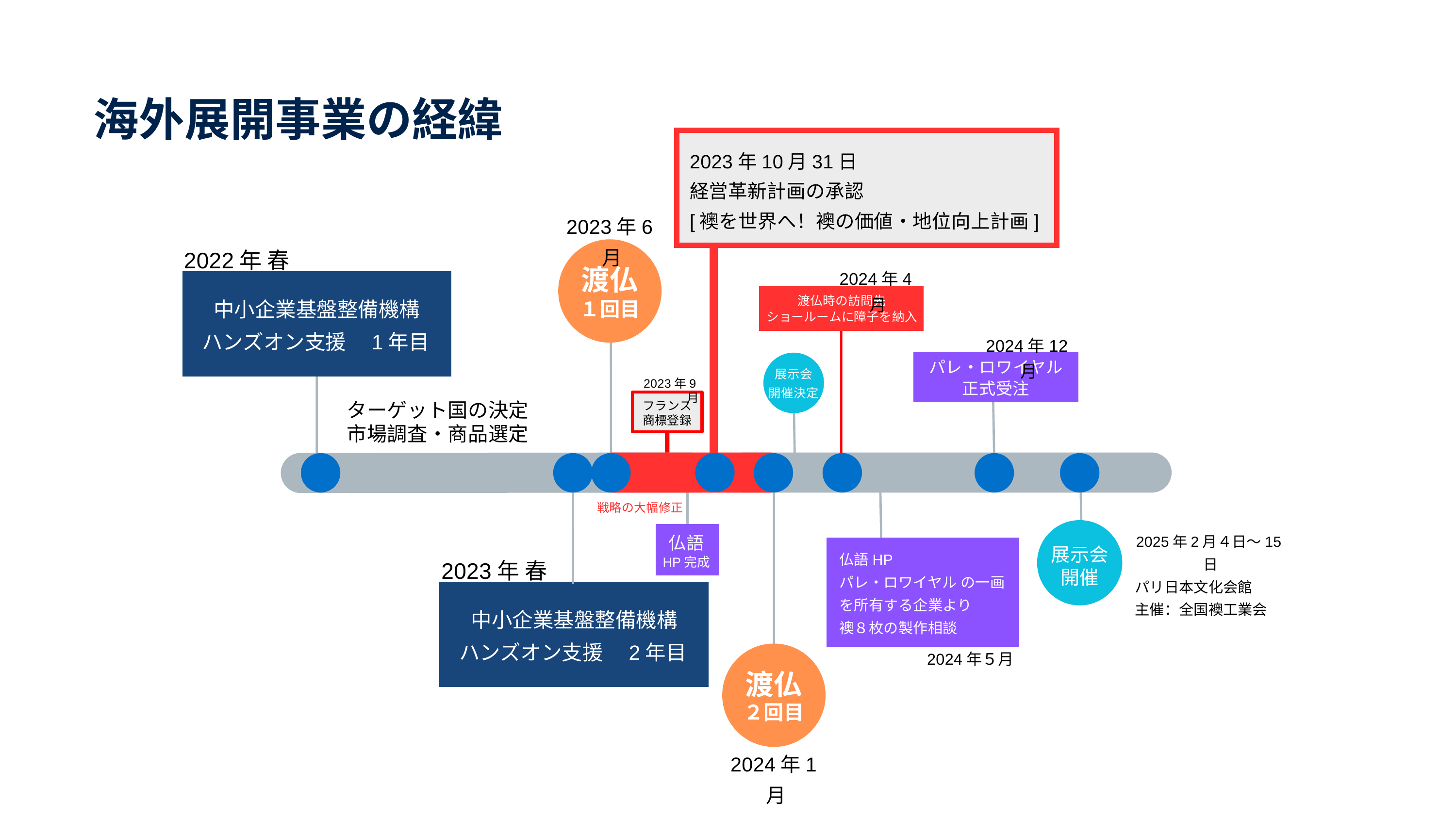

海外展開事業の経緯

2023年10月31日
経営革新計画の承認
[襖を世界へ！襖の価値・地位向上計画]
2023年6月
2022年 春

渡仏
１回目
2024年4月

渡仏時の訪問先
ショールームに障子を納入
中小企業基盤整備機構
ハンズオン支援　1年目

2024年12月

パレ・ロワイヤル
正式受注
展示会
開催決定
2023年9月

ターゲット国の決定
市場調査・商品選定
フランス
商標登録

戦略の大幅修正

2025年2月４日～15日
パリ日本文化会館
主催：全国襖工業会
仏語
HP完成

展示会
開催
仏語HP
仏語HP
パレ・ロワイヤル の一画を所有する企業より
襖８枚の製作相談
2023年 春

中小企業基盤整備機構
ハンズオン支援　2年目
2024年５月

渡仏
２回目
2024年1月